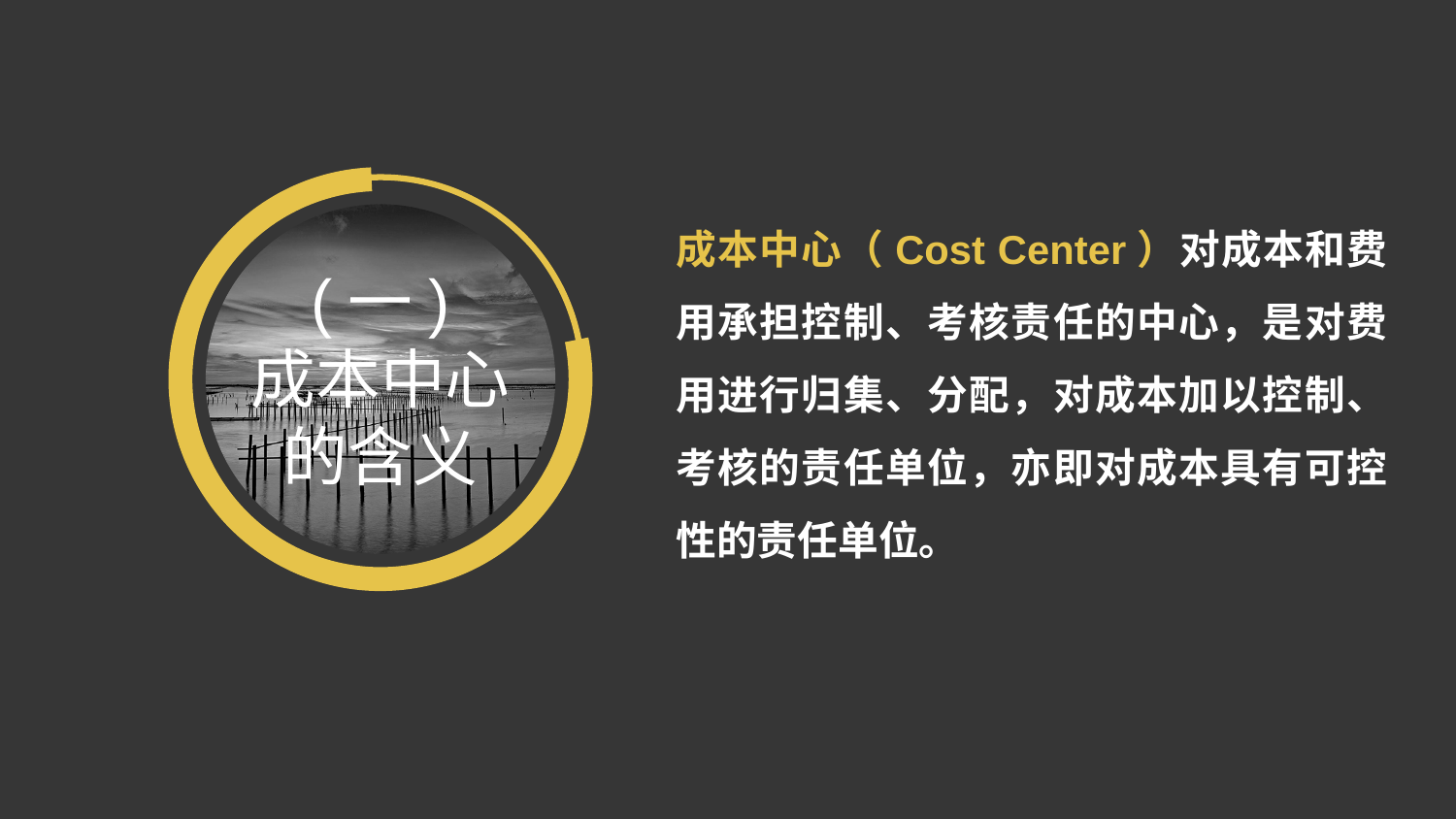

成本中心（Cost Center）对成本和费用承担控制、考核责任的中心，是对费用进行归集、分配，对成本加以控制、考核的责任单位，亦即对成本具有可控性的责任单位。

(一)
成本中心
的含义